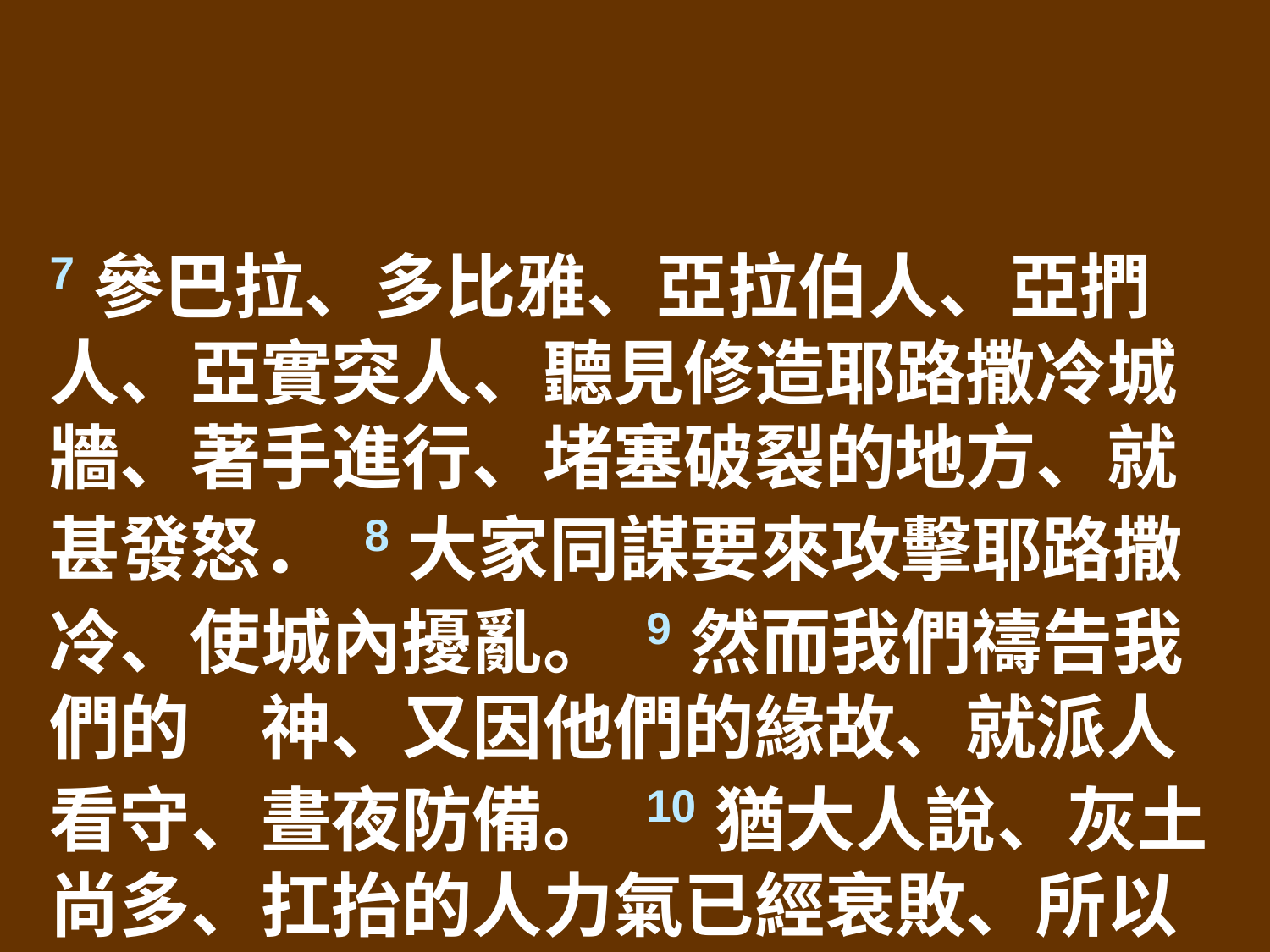

7參巴拉、多比雅、亞拉伯人、亞捫人、亞實突人、聽見修造耶路撒冷城牆、著手進行、堵塞破裂的地方、就甚發怒． 8大家同謀要來攻擊耶路撒冷、使城內擾亂。 9然而我們禱告我們的　神、又因他們的緣故、就派人看守、晝夜防備。 10猶大人說、灰土尚多、扛抬的人力氣已經衰敗、所以我們不能建造城牆。